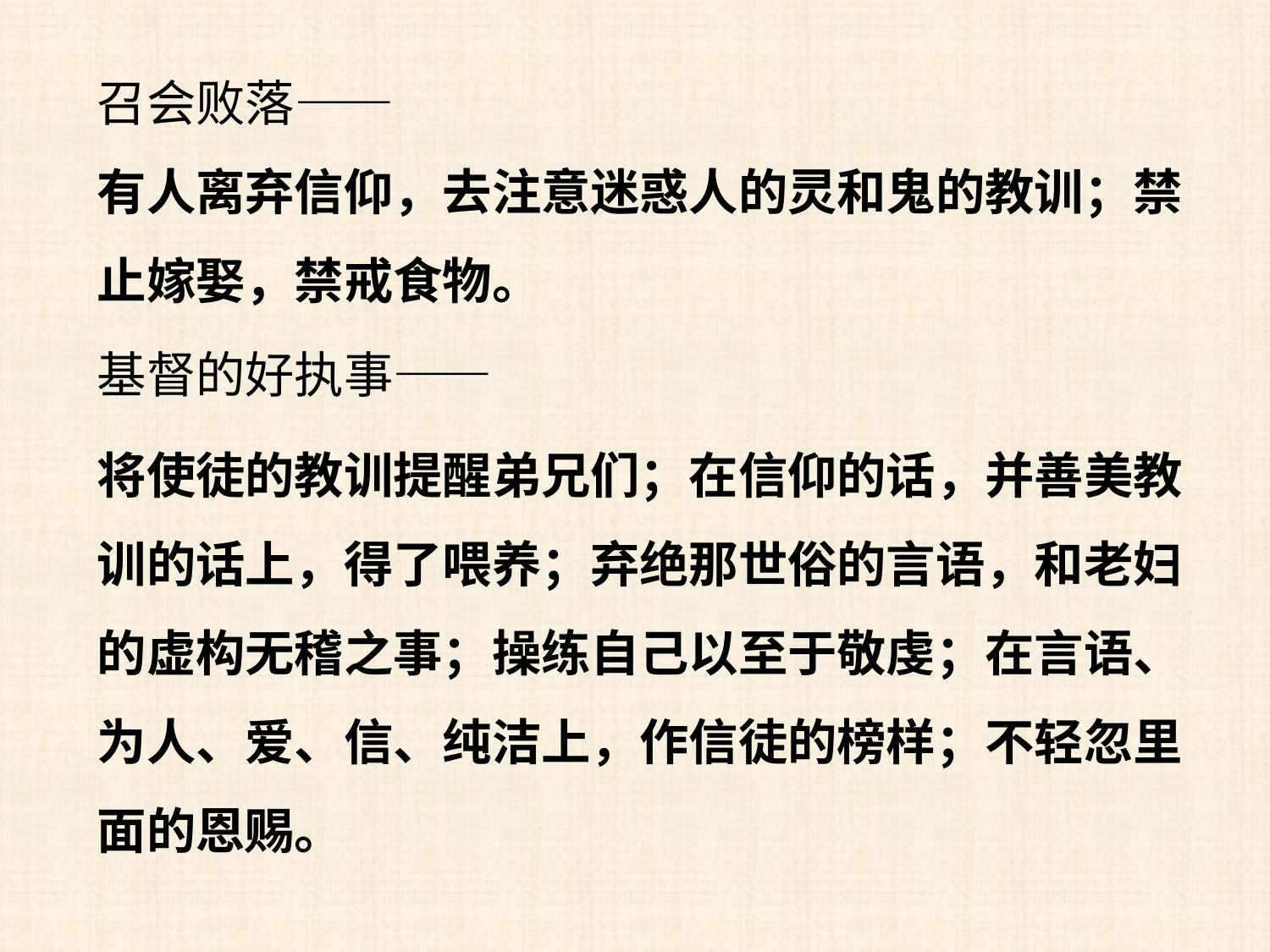

召会败落——
有人离弃信仰，去注意迷惑人的灵和鬼的教训；禁止嫁娶，禁戒食物。
基督的好执事——
将使徒的教训提醒弟兄们；在信仰的话，并善美教训的话上，得了喂养；弃绝那世俗的言语，和老妇的虚构无稽之事；操练自己以至于敬虔；在言语、为人、爱、信、纯洁上，作信徒的榜样；不轻忽里面的恩赐。